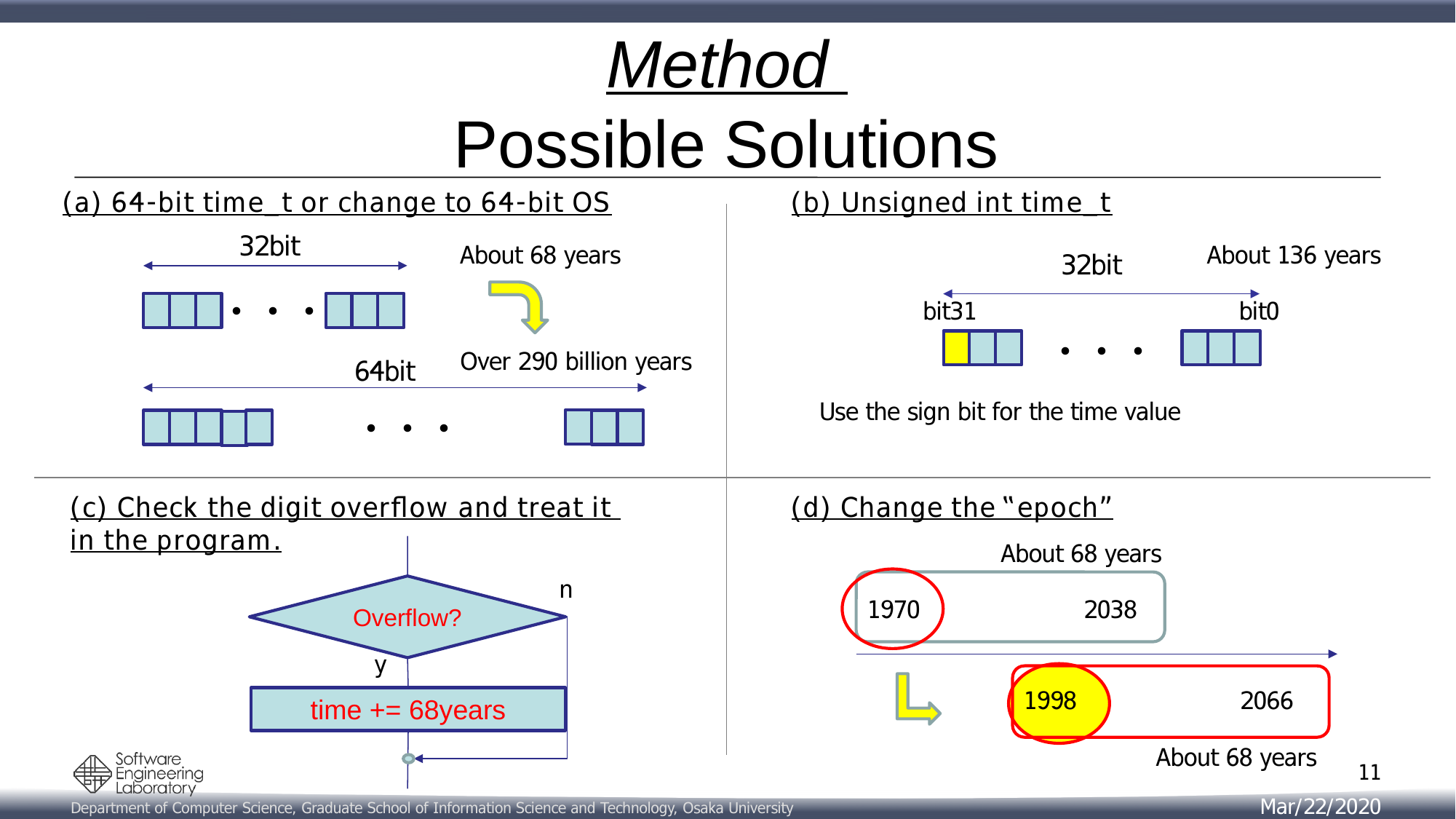

# Method Possible Solutions
(a) 64-bit time_t or change to 64-bit OS
(b) Unsigned int time_t
32bit
・・・

64bit
・・・

About 68 years
About 136 years
32bit
bit31
bit0
・・・

Use the sign bit for the time value

Over 290 billion years
(c) Check the digit overflow and treat it
in the program.
(d) Change the “epoch”
About 68 years
n
Overflow?
y
time += 68years

1970
2038

1998
2066

About 68 years
11
Mar/22/2020